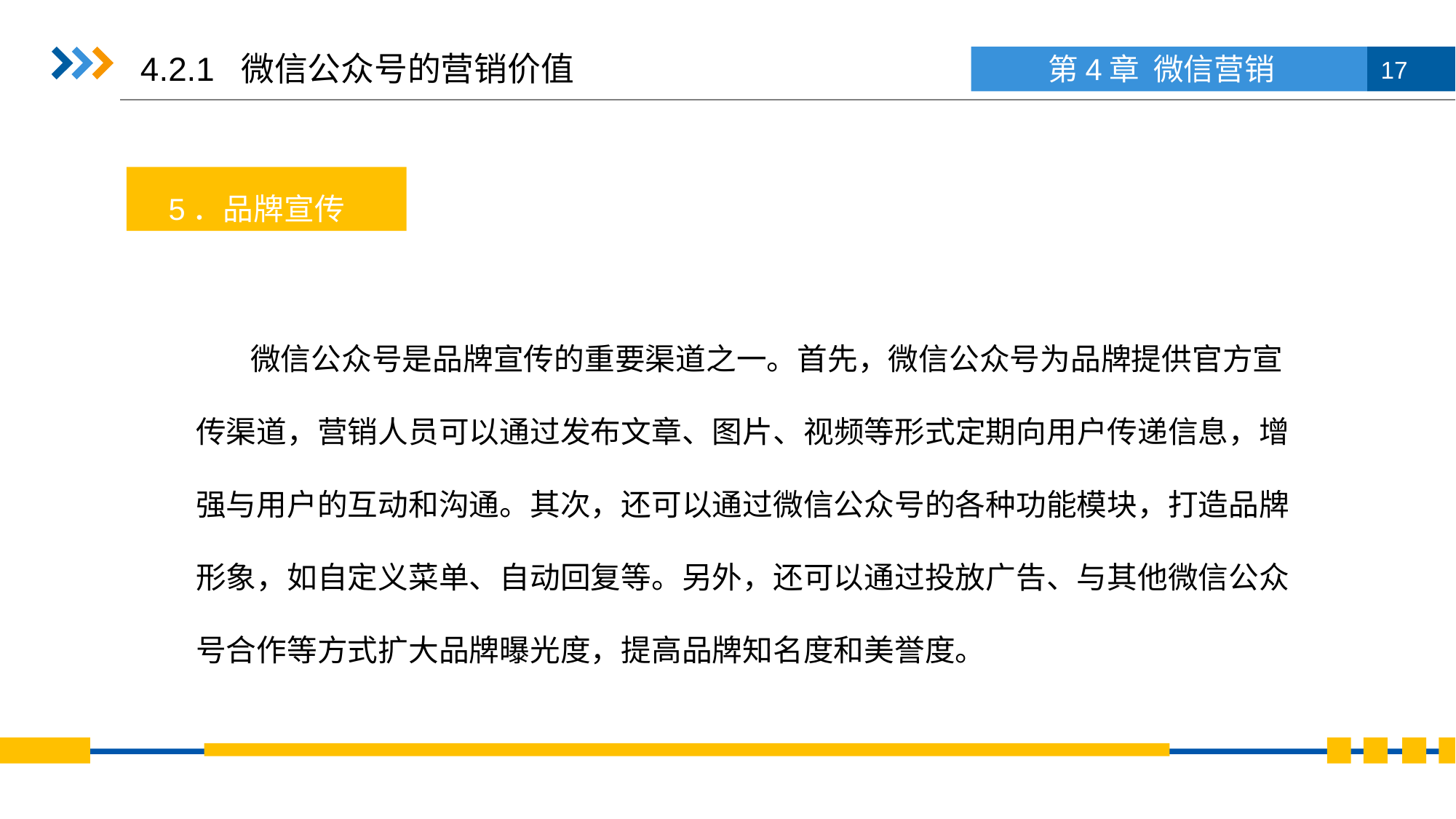

4.2.1  微信公众号的营销价值
5．品牌宣传
微信公众号是品牌宣传的重要渠道之一。首先，微信公众号为品牌提供官方宣传渠道，营销人员可以通过发布文章、图片、视频等形式定期向用户传递信息，增强与用户的互动和沟通。其次，还可以通过微信公众号的各种功能模块，打造品牌形象，如自定义菜单、自动回复等。另外，还可以通过投放广告、与其他微信公众号合作等方式扩大品牌曝光度，提高品牌知名度和美誉度。